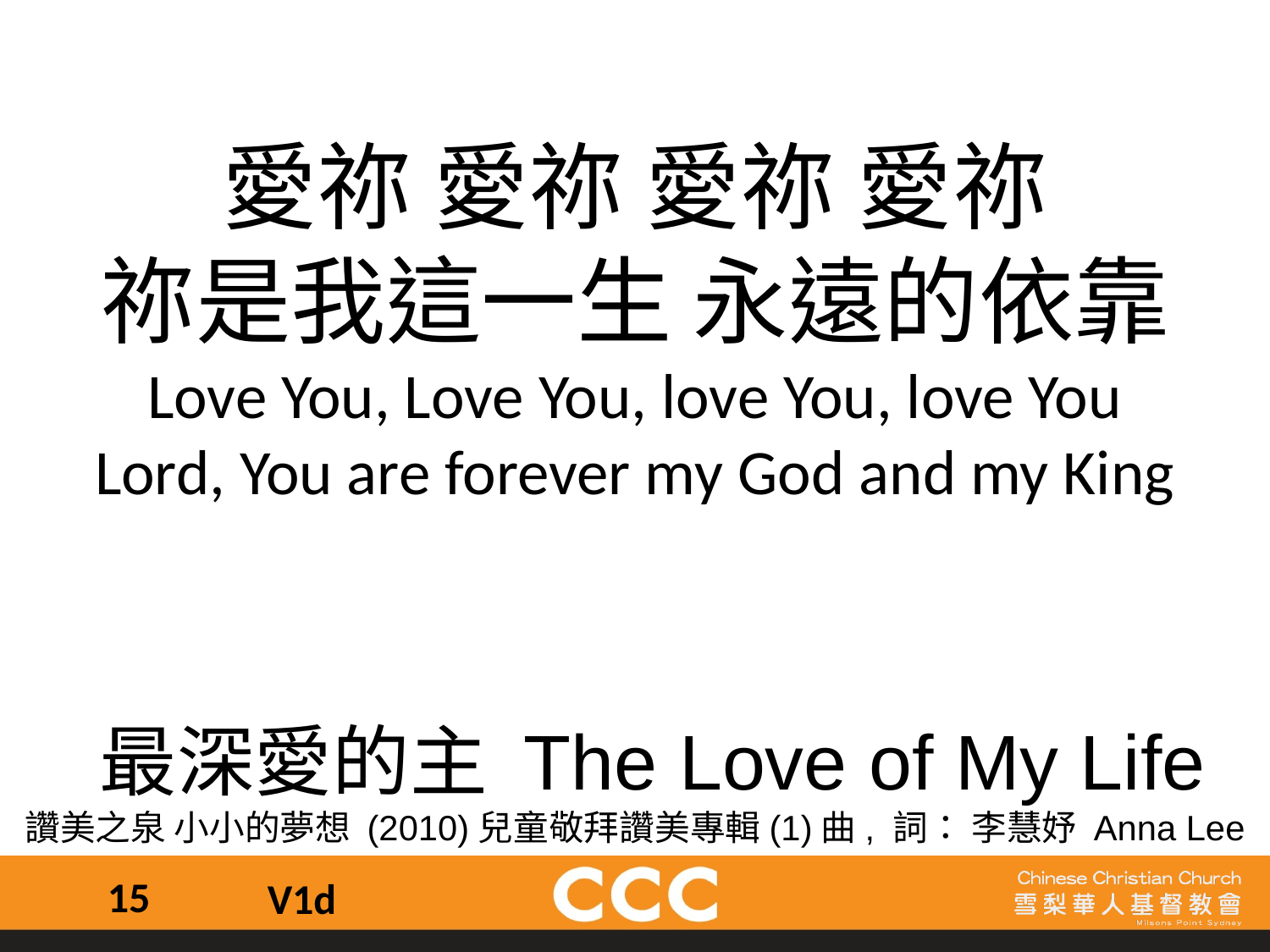

愛祢 愛祢 愛祢 愛祢
祢是我這一生 永遠的依靠
Love You, Love You, love You, love You
Lord, You are forever my God and my King
 最深愛的主 The Love of My Life
讚美之泉 小小的夢想 (2010)兒童敬拜讚美專輯(1)曲, 詞： 李慧妤 Anna Lee
15
V1d